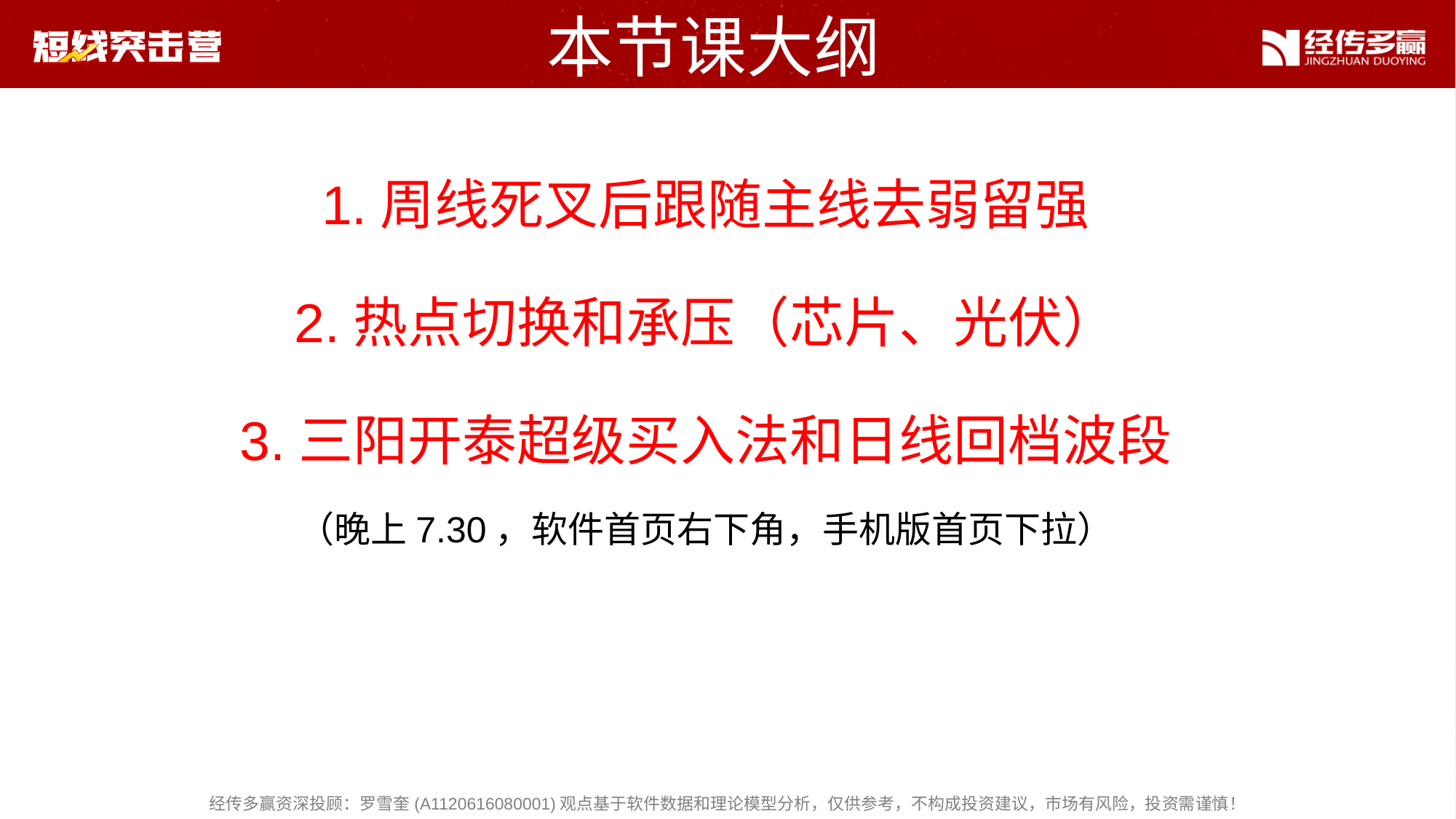

本节课大纲
1.周线死叉后跟随主线去弱留强
2.热点切换和承压（芯片、光伏）
3.三阳开泰超级买入法和日线回档波段
（晚上7.30，软件首页右下角，手机版首页下拉）